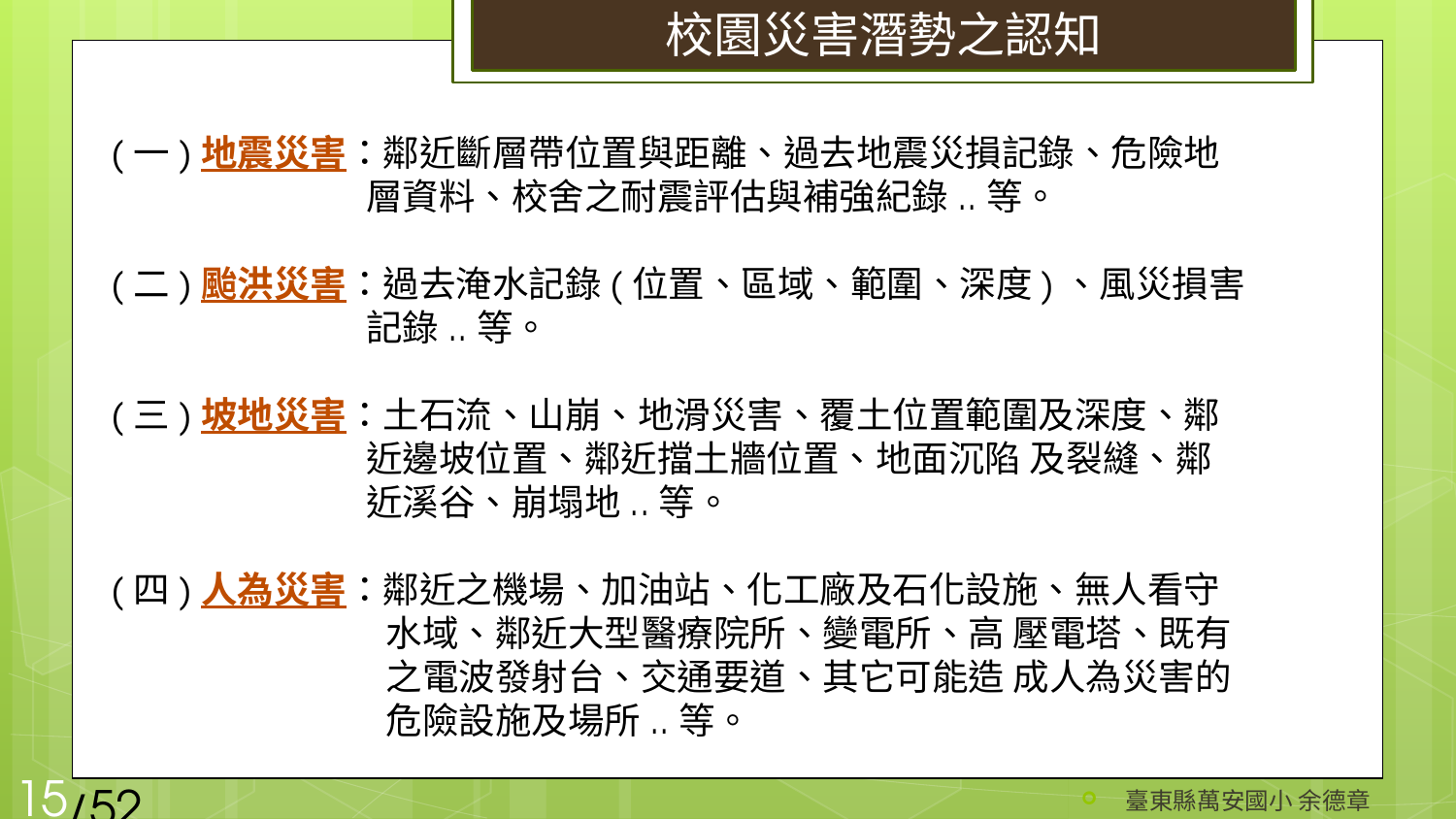

# 校園災害潛勢之認知

(一)地震災害：鄰近斷層帶位置與距離、過去地震災損記錄、危險地
　　　　　　　層資料、校舍之耐震評估與補強紀錄..等。

(二)颱洪災害：過去淹水記錄(位置、區域、範圍、深度)、風災損害
　　　　　　　記錄..等。

(三)坡地災害：土石流、山崩、地滑災害、覆土位置範圍及深度、鄰
　　　　　　　近邊坡位置、鄰近擋土牆位置、地面沉陷 及裂縫、鄰
　　　　　　　近溪谷、崩塌地..等。

(四)人為災害：鄰近之機場、加油站、化工廠及石化設施、無人看守
水域、鄰近大型醫療院所、變電所、高 壓電塔、既有
之電波發射台、交通要道、其它可能造 成人為災害的
危險設施及場所..等。
/52
15
臺東縣萬安國小 余德章